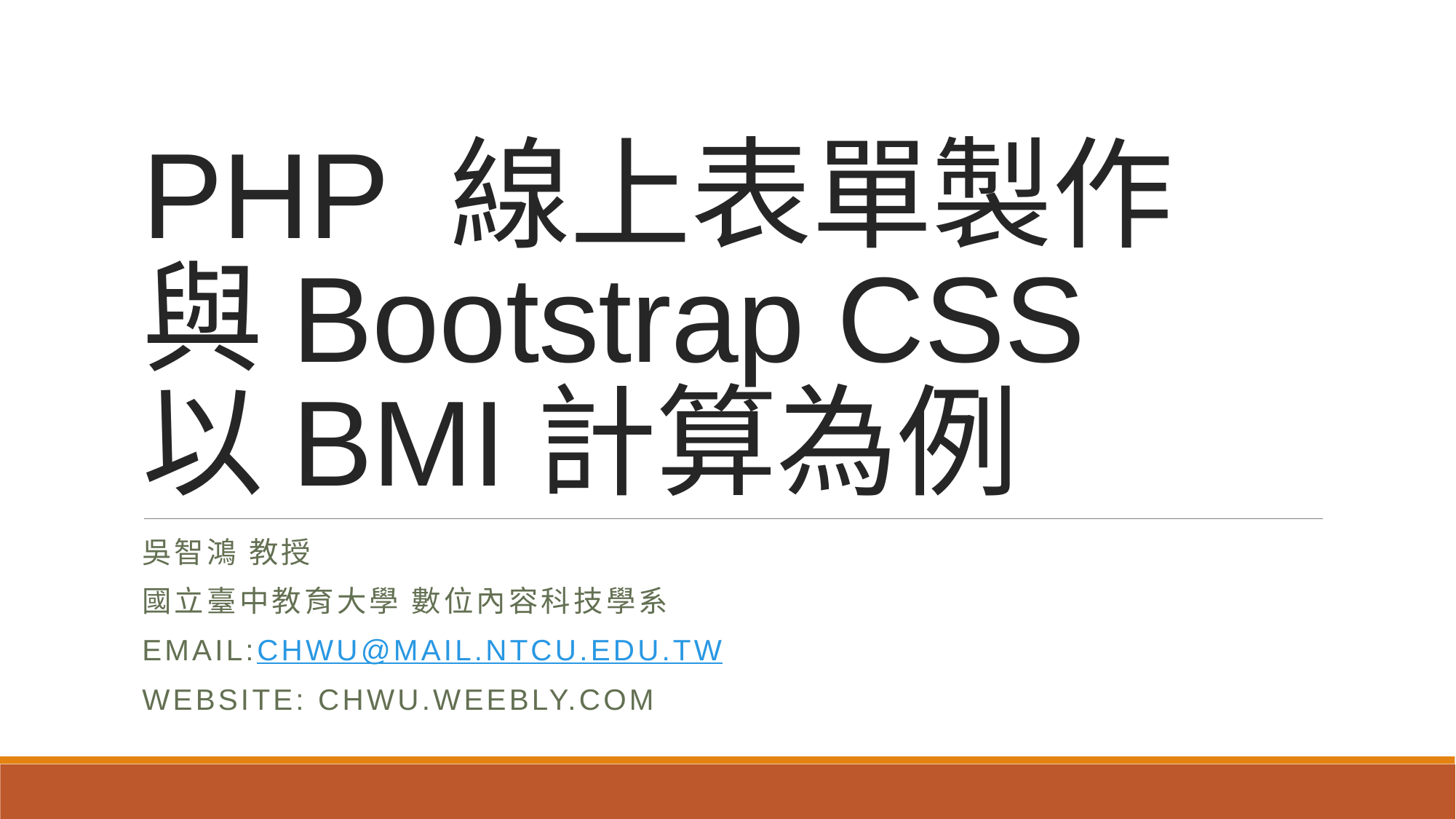

# PHP 線上表單製作 與Bootstrap CSS 以BMI計算為例
吳智鴻 教授
國立臺中教育大學 數位內容科技學系
email:chwu@mail.ntcu.edu.tw
Website: Chwu.weebly.com